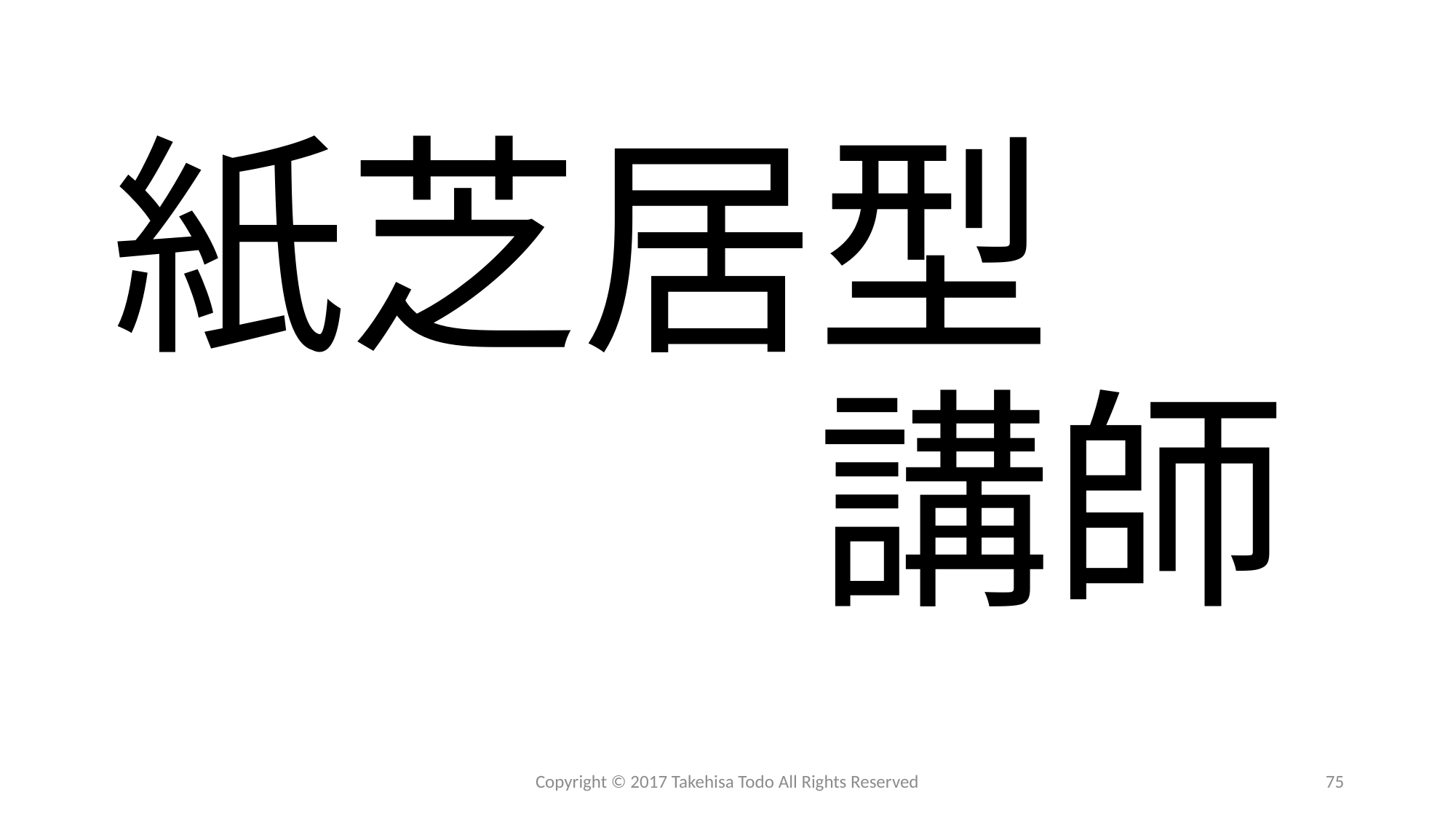

# 紙芝居型 　　　講師
Copyright © 2017 Takehisa Todo All Rights Reserved
75